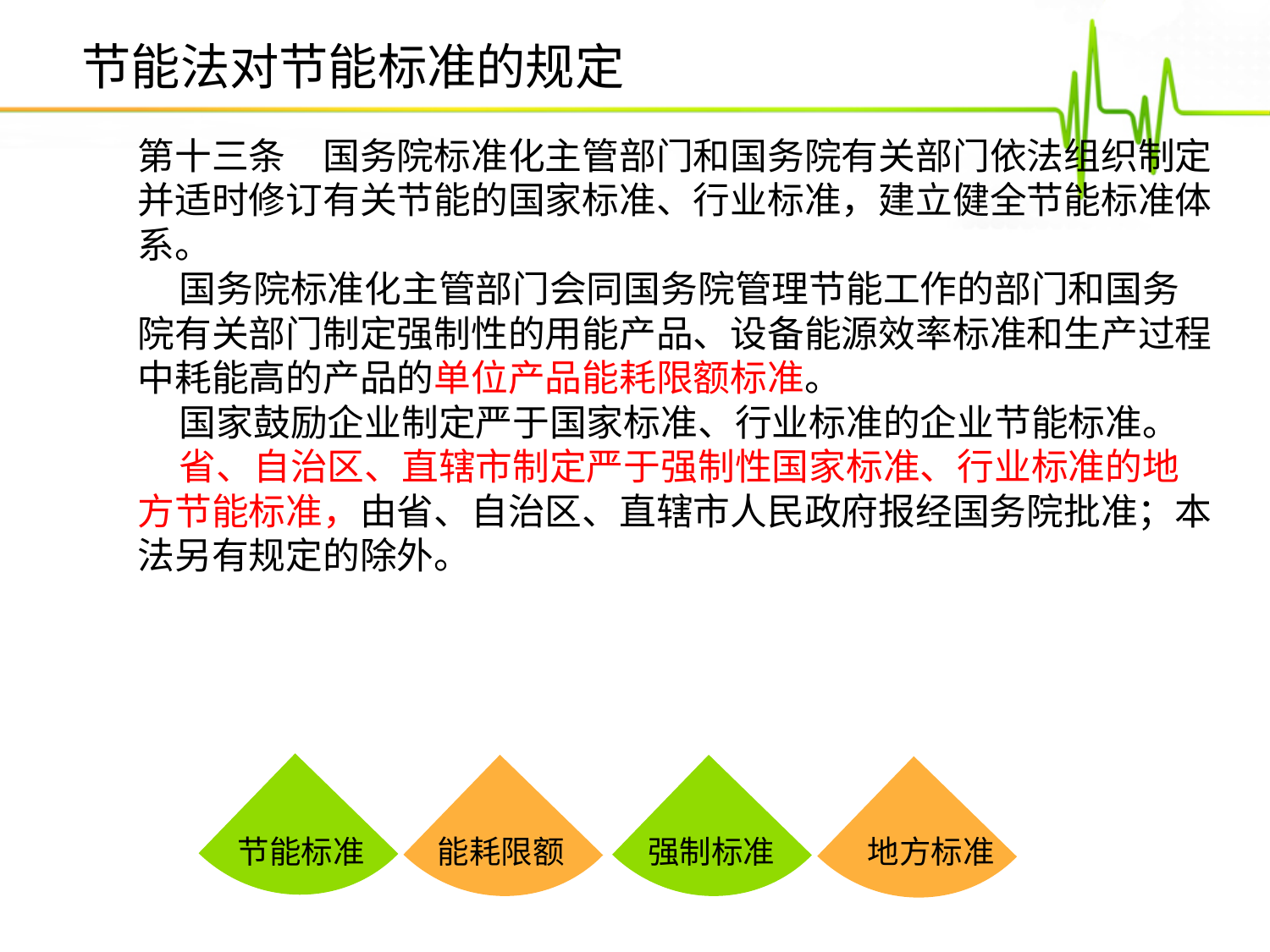

节能法对节能标准的规定
第十三条　国务院标准化主管部门和国务院有关部门依法组织制定并适时修订有关节能的国家标准、行业标准，建立健全节能标准体系。
    国务院标准化主管部门会同国务院管理节能工作的部门和国务院有关部门制定强制性的用能产品、设备能源效率标准和生产过程中耗能高的产品的单位产品能耗限额标准。
    国家鼓励企业制定严于国家标准、行业标准的企业节能标准。
    省、自治区、直辖市制定严于强制性国家标准、行业标准的地方节能标准，由省、自治区、直辖市人民政府报经国务院批准；本法另有规定的除外。

点击添加文本
点击添加文本
点击添加文本

点击添加文本
节能标准
能耗限额
强制标准
地方标准